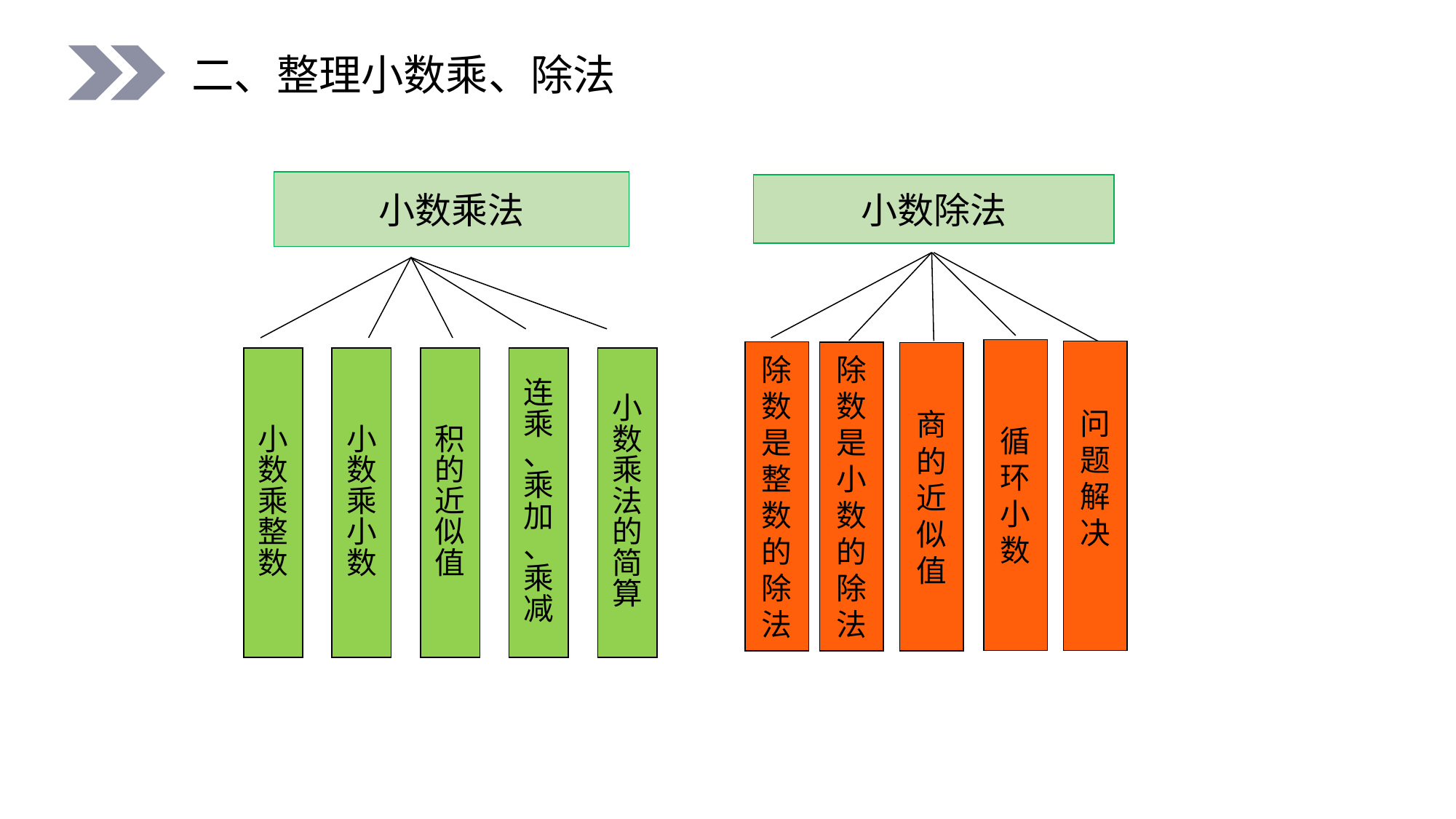

二、整理小数乘、除法
小数乘法
小数除法

循
环
小
数
问
题
解
决

除
数
是
整
数
的
除
法
除
数
是
小
数
的
除
法
商
的
近
似
值
小
数
乘
整
数
小
数
乘
小
数
积
的
近
似
值
连
乘
、
乘
加
、
乘
减
小
数
乘
法
的
简
算